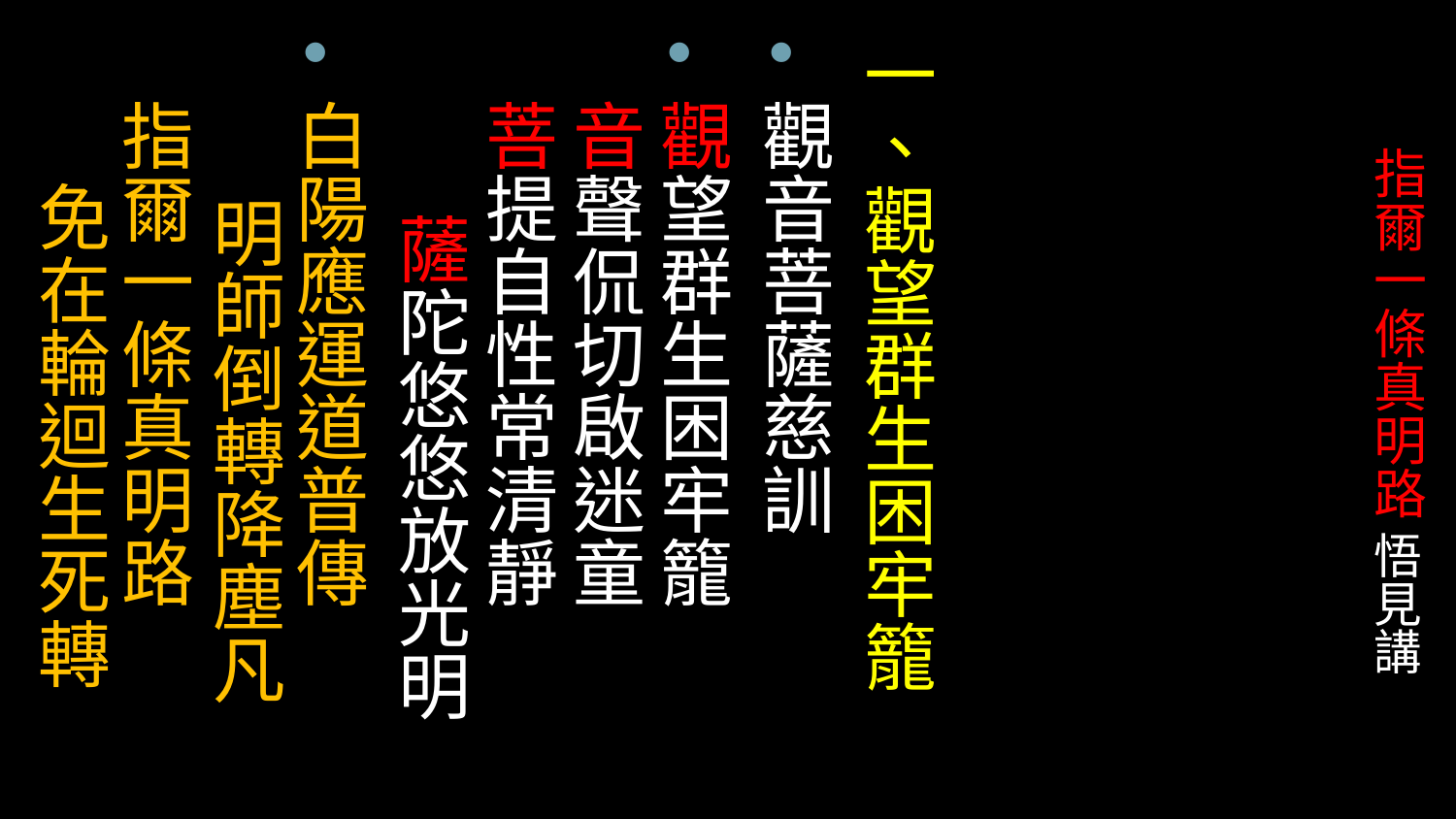

一、觀望群生困牢籠
觀音菩薩慈訓
觀望群生困牢籠           音聲侃切啟迷童
菩提自性常清靜                  薩陀悠悠放光明
白陽應運道普傳                 明師倒轉降塵凡
指爾一條真明路                免在輪迴生死轉
# 指爾一條真明路 悟見講